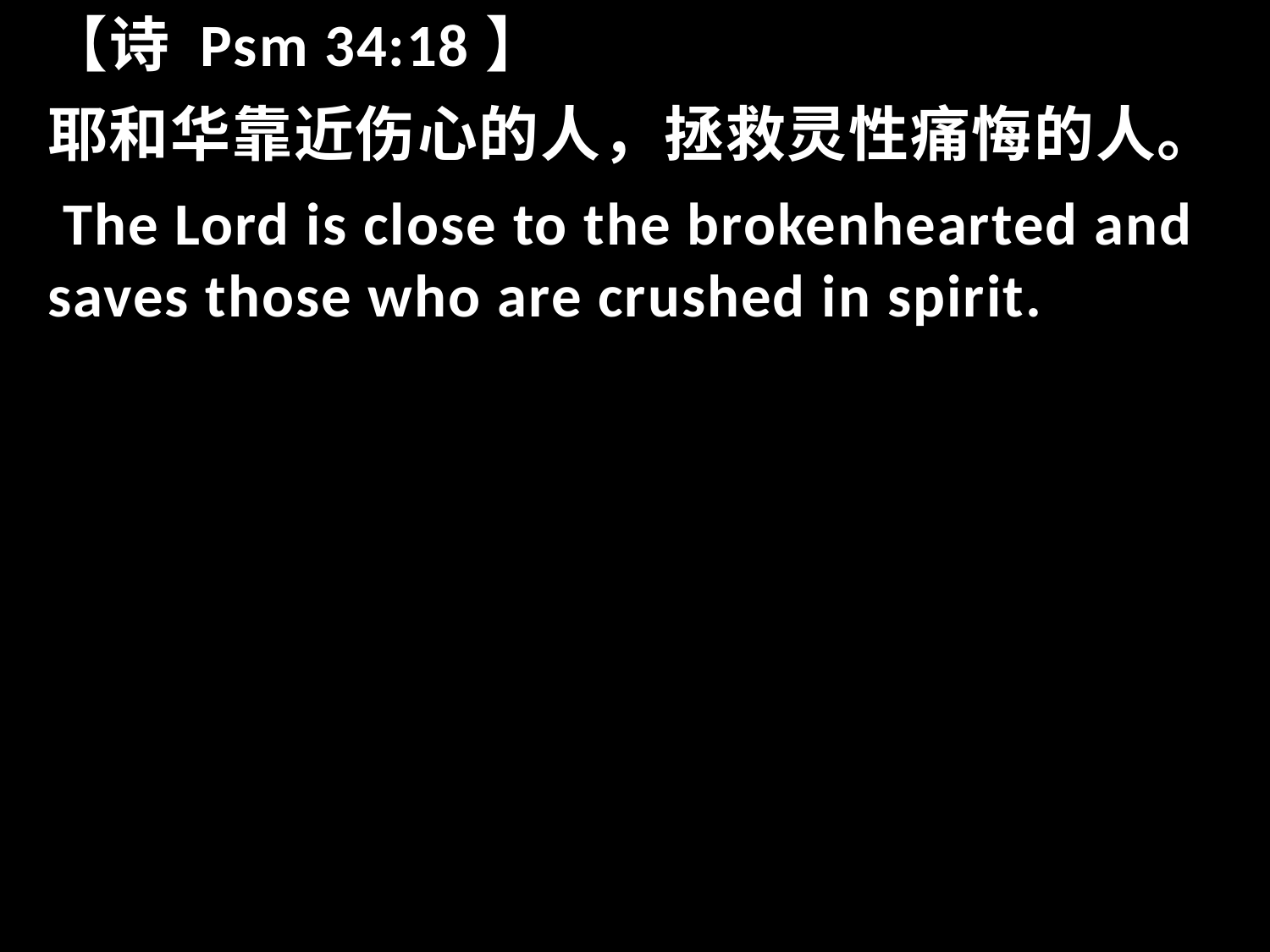

【诗 Psm 34:18】
耶和华靠近伤心的人，拯救灵性痛悔的人。
 The Lord is close to the brokenhearted and saves those who are crushed in spirit.